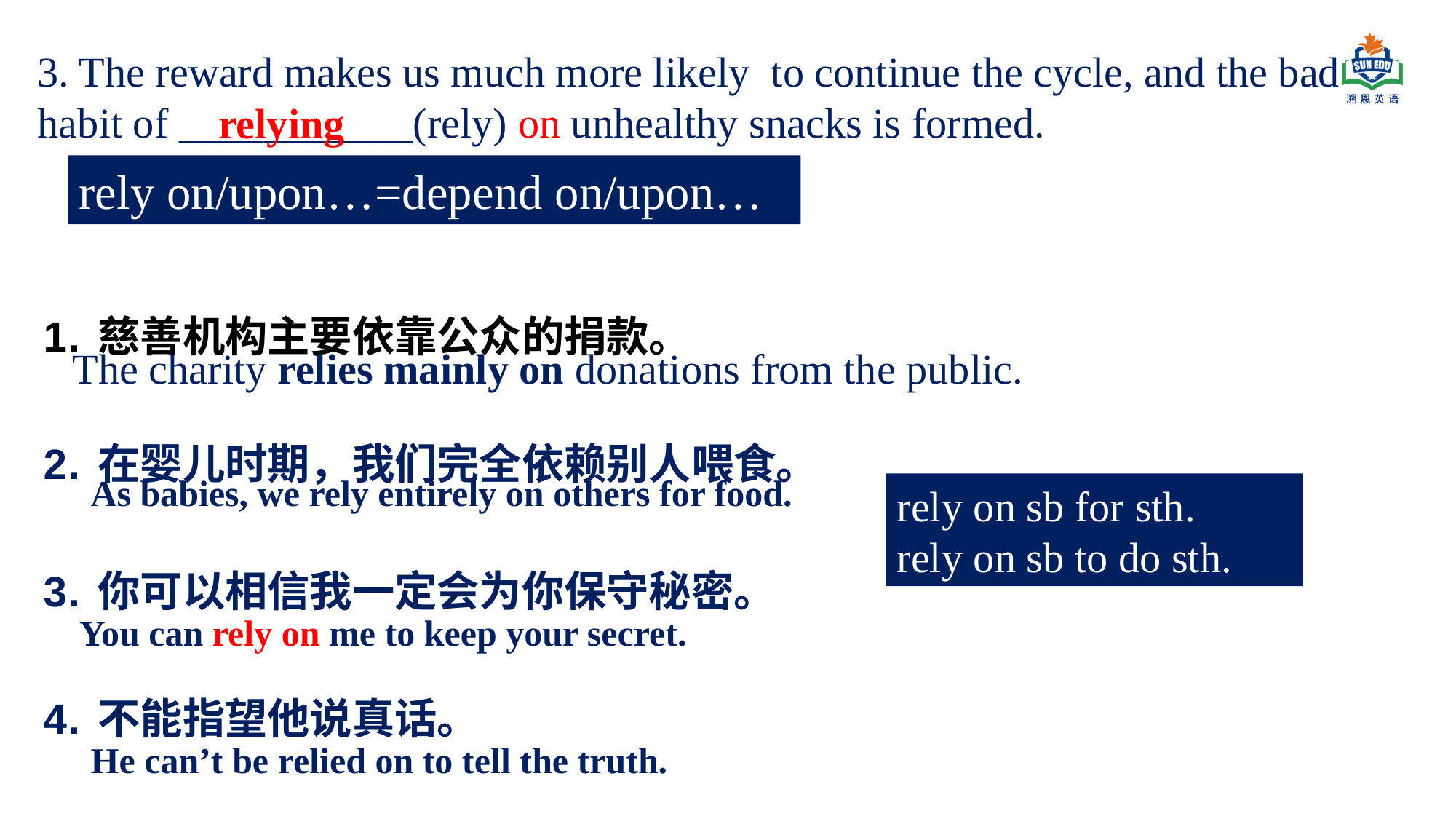

3. The reward makes us much more likely  to continue the cycle, and the bad habit of ___________(rely) on unhealthy snacks is formed.
relying
rely on/upon…=depend on/upon…
慈善机构主要依靠公众的捐款。
在婴儿时期，我们完全依赖别人喂食。
你可以相信我一定会为你保守秘密。
不能指望他说真话。
The charity relies mainly on donations from the public.
As babies, we rely entirely on others for food.
rely on sb for sth.
rely on sb to do sth.
You can rely on me to keep your secret.
He can’t be relied on to tell the truth.